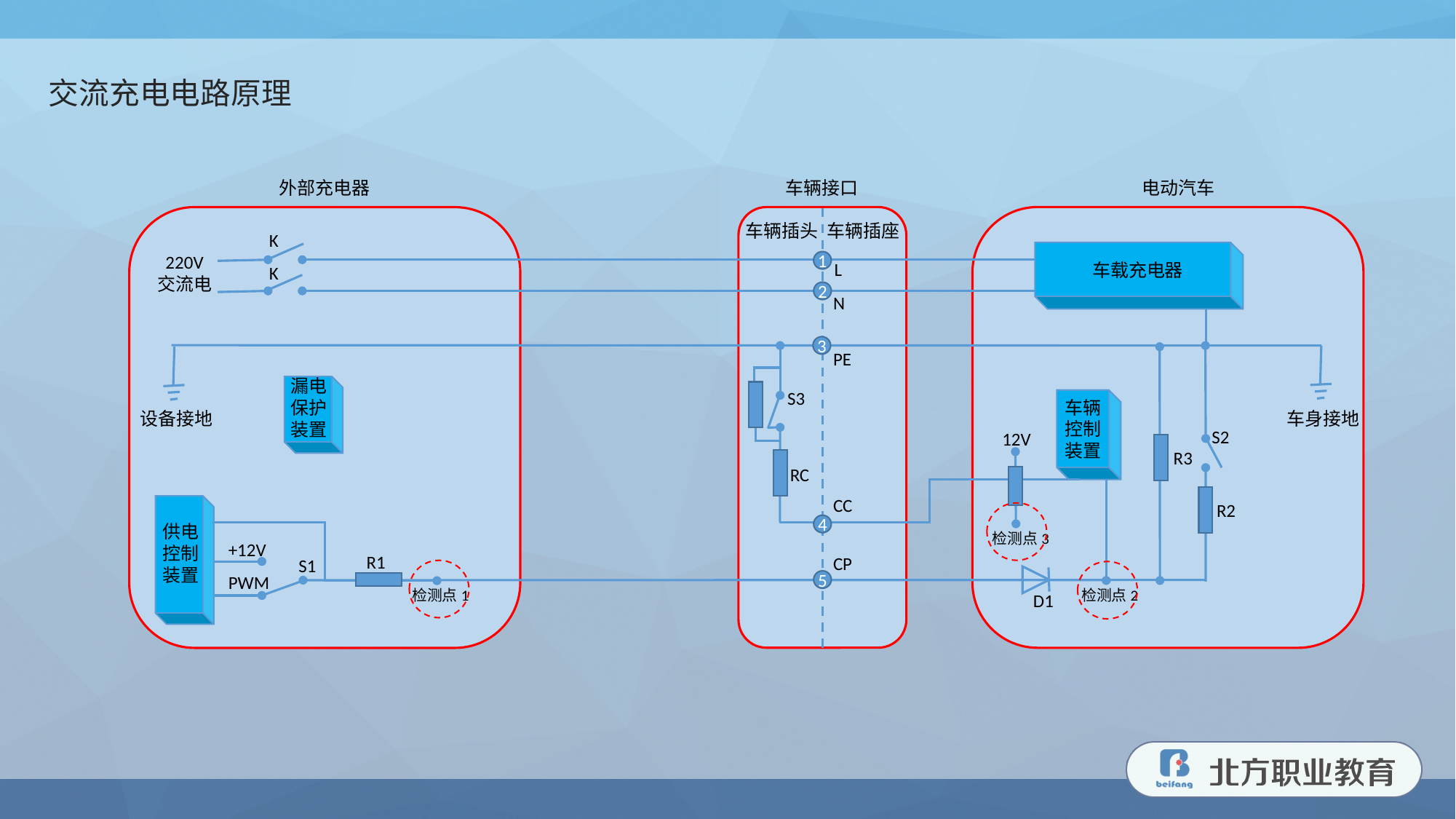

交流充电电路原理
外部充电器
车辆接口
电动汽车

车辆插头
车辆插座
K
220V
交流电
1
L
车载充电器
K
2
N
3
PE
漏电保护装置
S3

车辆控制装置
设备接地
车身接地

S2
R3

RC

CC
R2

4
检测点3

+12V
R1
CP
S1
PWM

5

检测点1
检测点2
供电控制装置
D1

12V